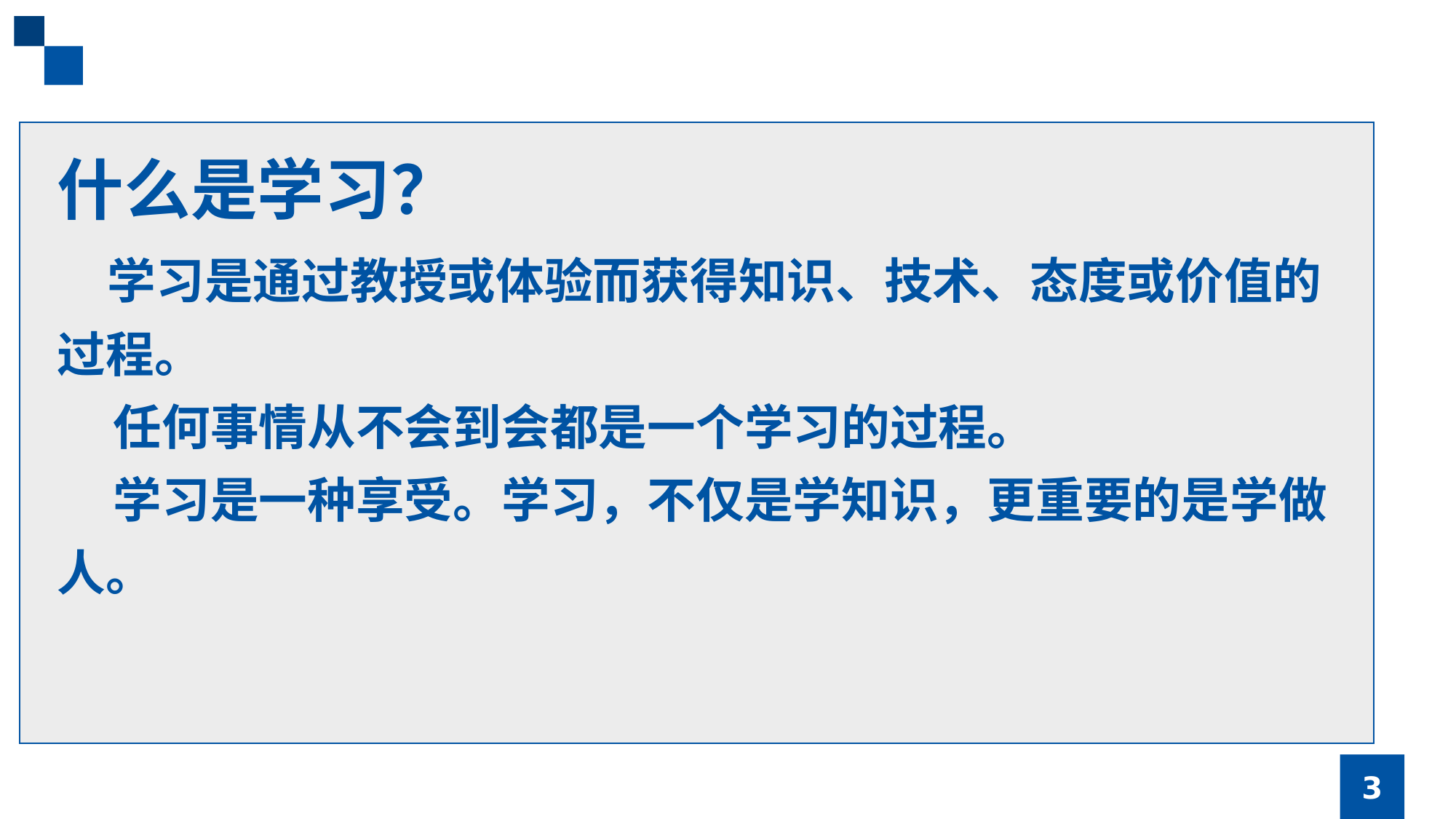

什么是学习？
   学习是通过教授或体验而获得知识、技术、态度或价值的过程。
    任何事情从不会到会都是一个学习的过程。
    学习是一种享受。学习，不仅是学知识，更重要的是学做人。
3